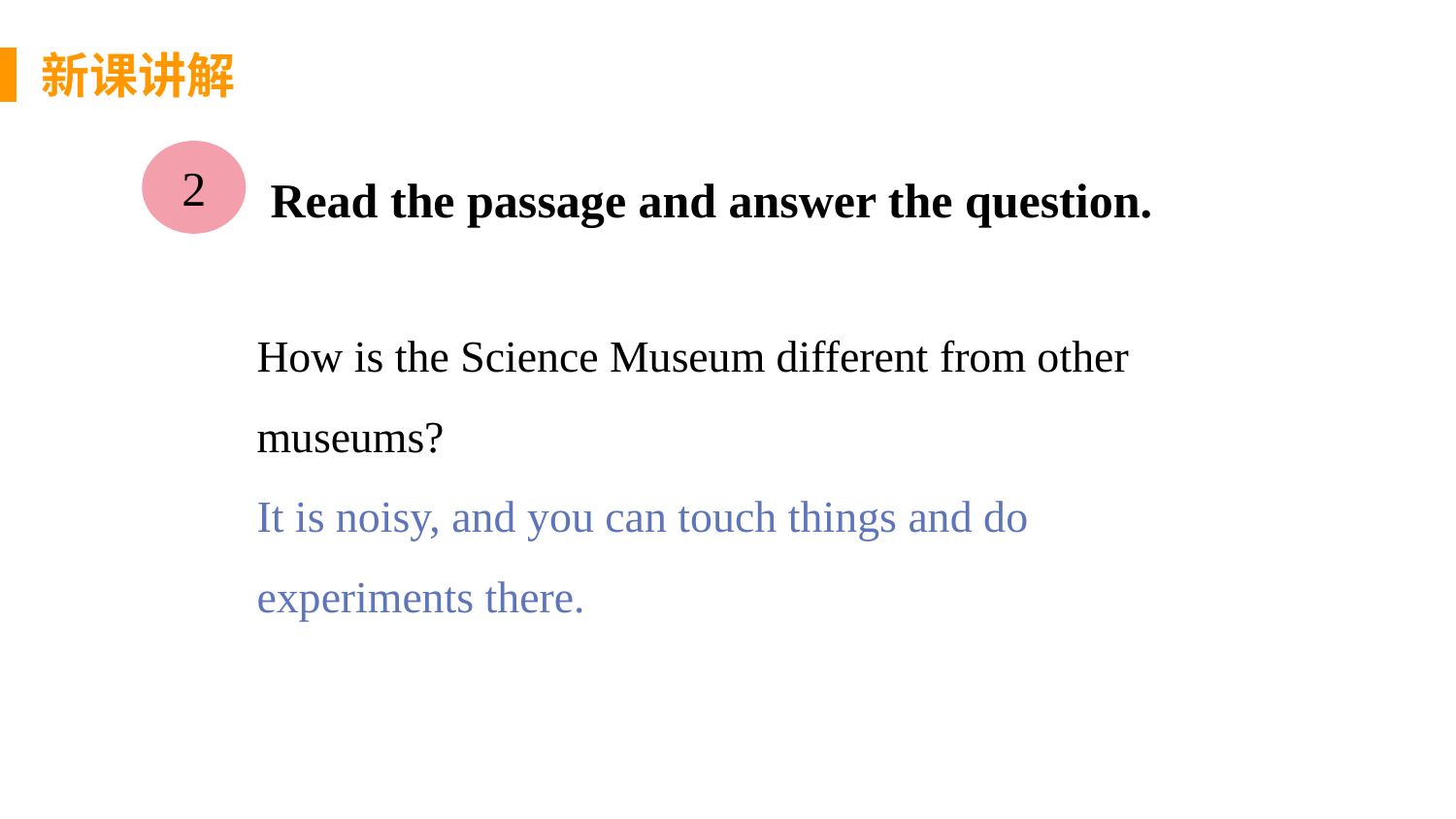

新课讲解

Read the passage and answer the question.
2
思 考
How is the Science Museum different from other museums?
It is noisy, and you can touch things and do experiments there.